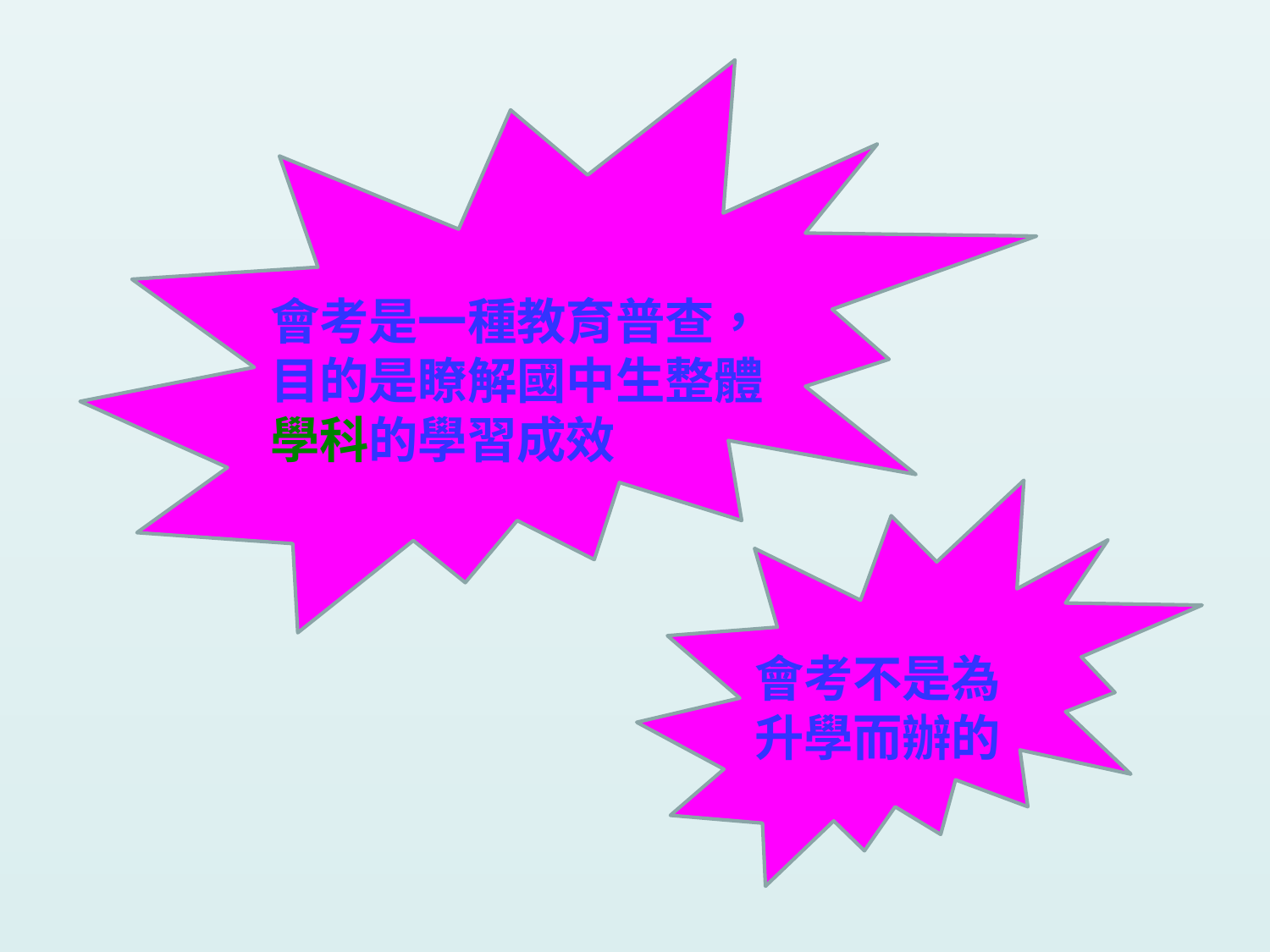

會考是一種教育普查，目的是瞭解國中生整體學科的學習成效

會考不是為升學而辦的